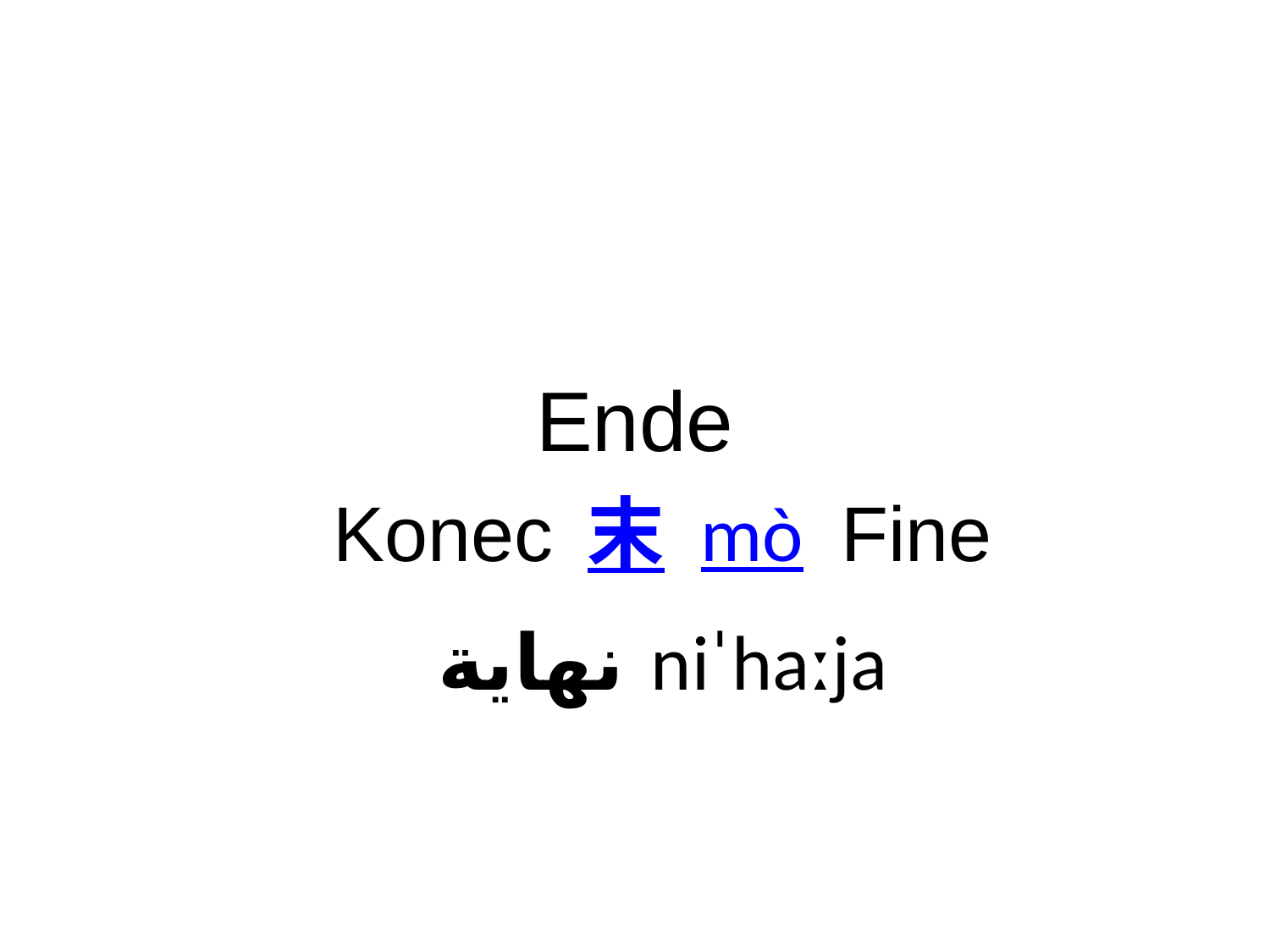

#
Ende
Konec	末 mò  	Fine
نهاية niˈhaːja